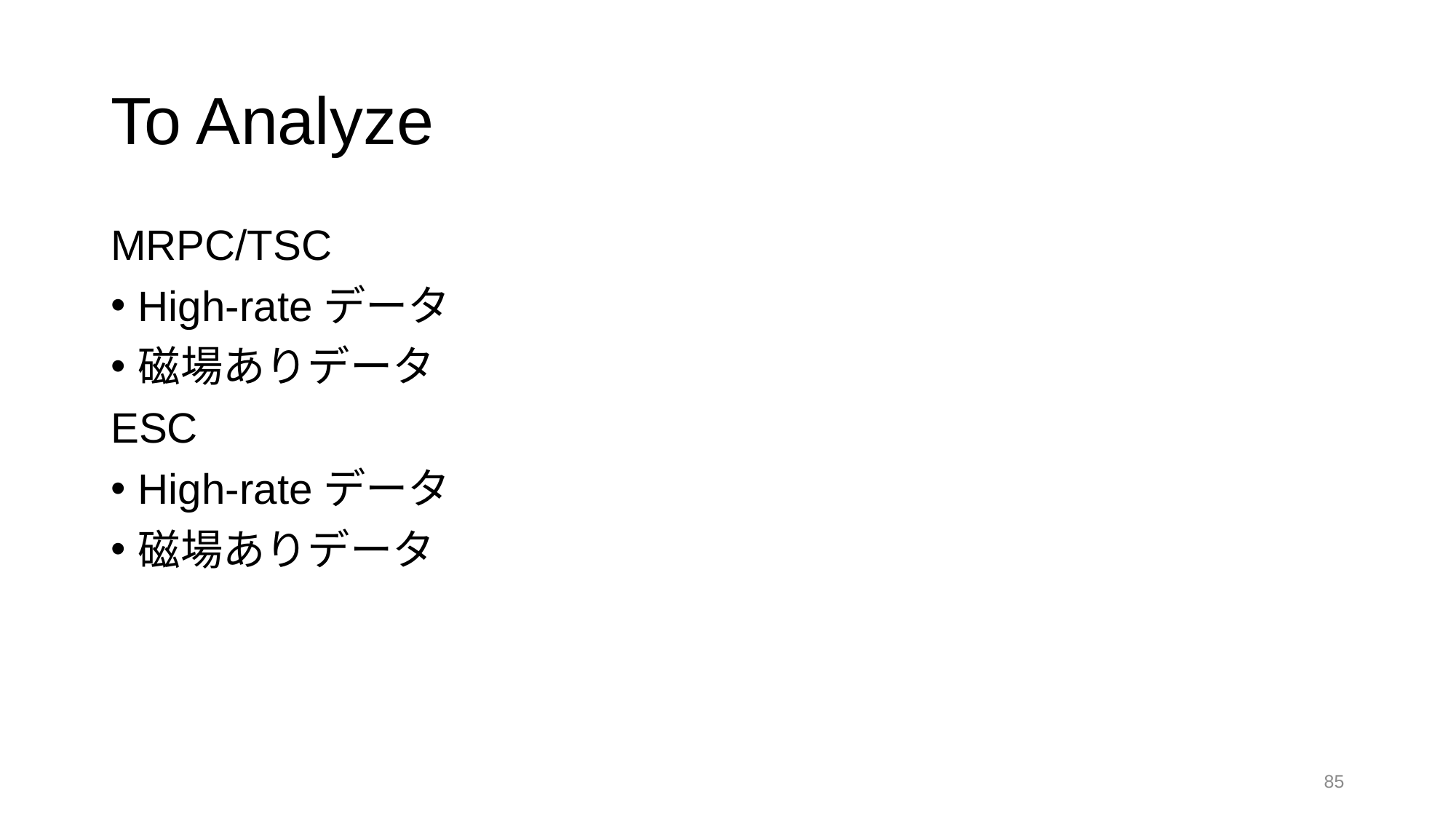

# To Analyze
MRPC/TSC
High-rateデータ
磁場ありデータ
ESC
High-rateデータ
磁場ありデータ

85